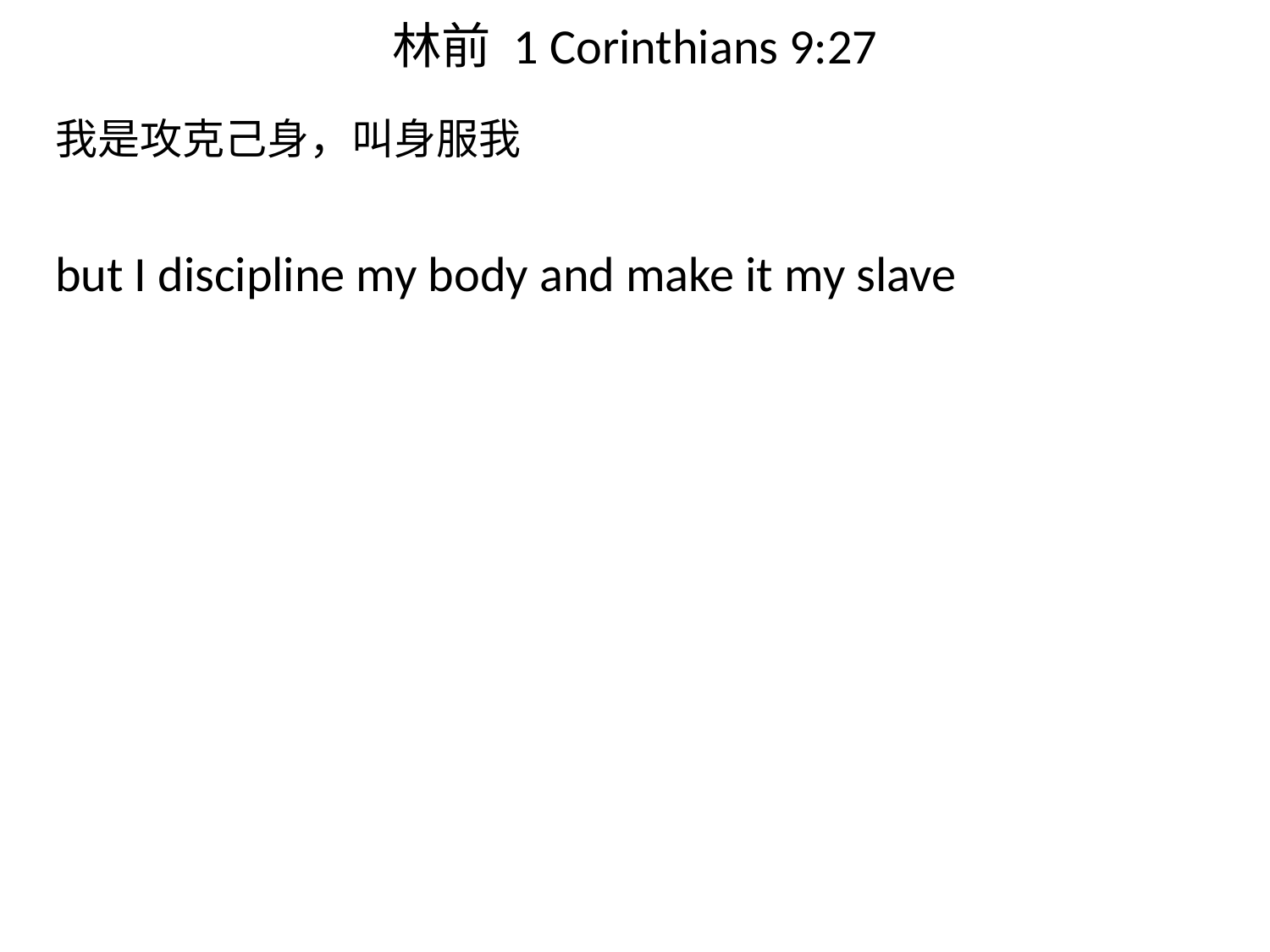

# 林前 1 Corinthians 9:27
我是攻克己身，叫身服我

​but I discipline my body and make it my slave